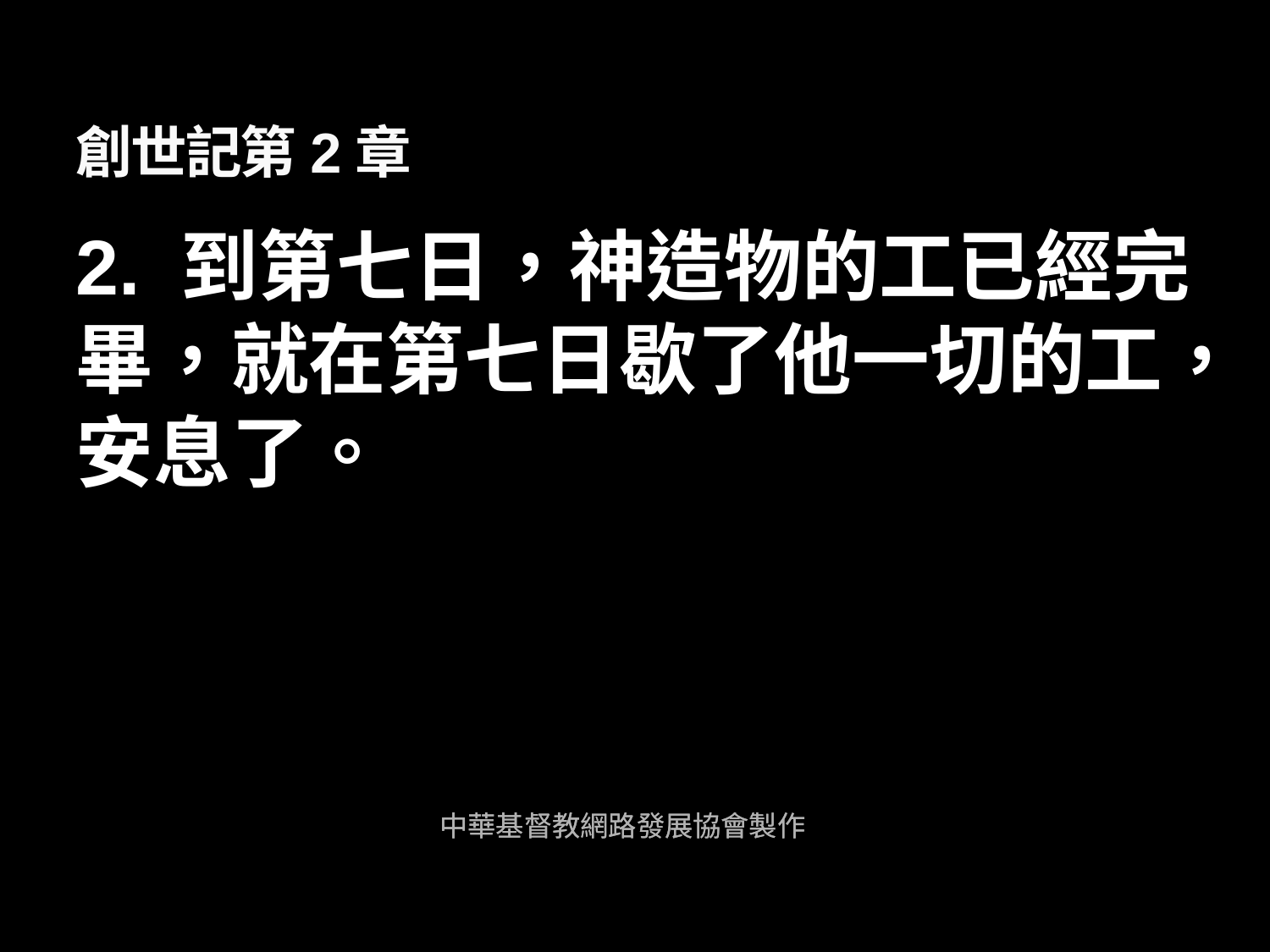

# 創世記第2章
2. 到第七日，神造物的工已經完畢，就在第七日歇了他一切的工，安息了。